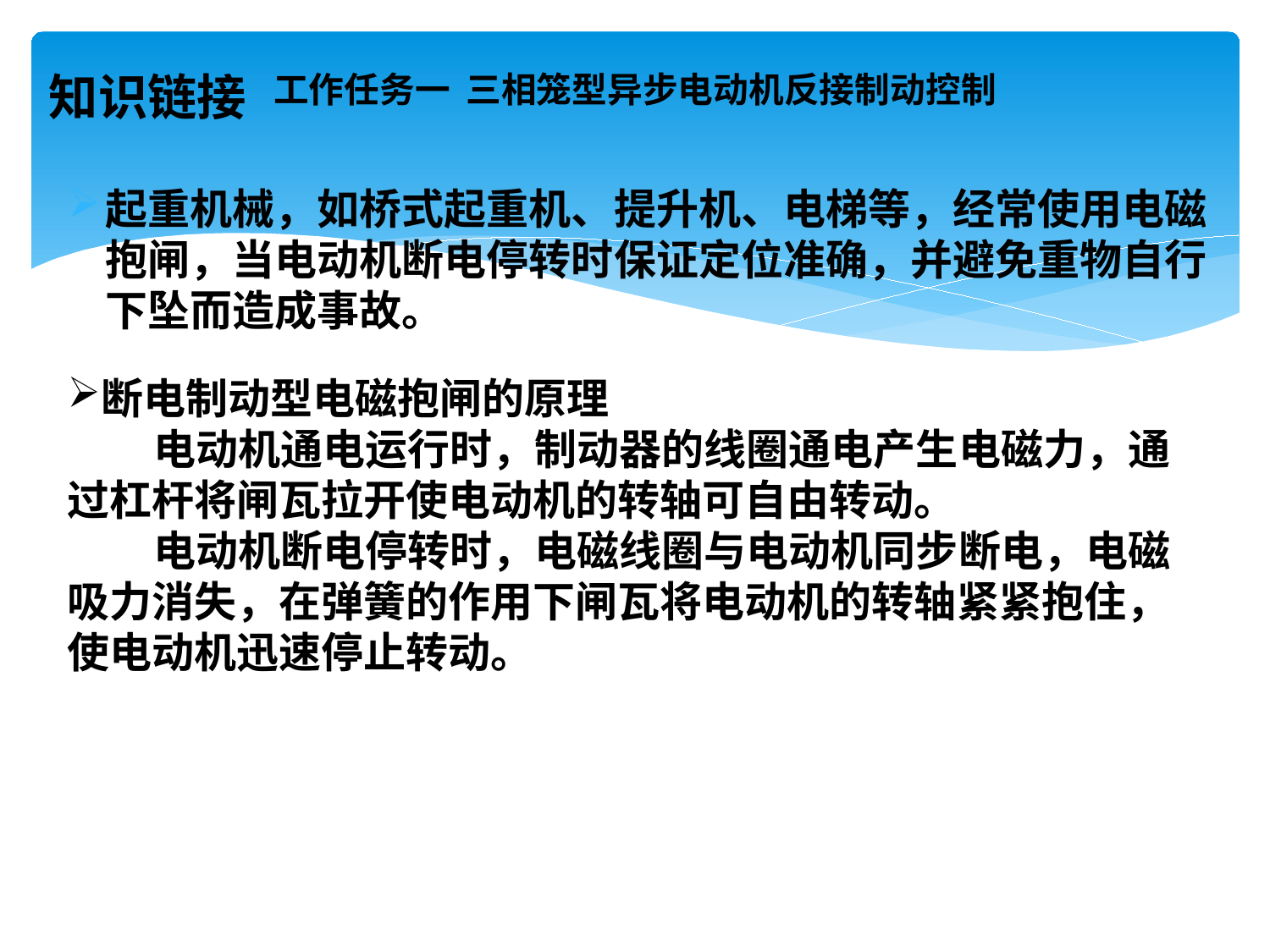

# 工作任务一  三相笼型异步电动机反接制动控制
知识链接
起重机械，如桥式起重机、提升机、电梯等，经常使用电磁抱闸，当电动机断电停转时保证定位准确，并避免重物自行下坠而造成事故。

断电制动型电磁抱闸的原理
        电动机通电运行时，制动器的线圈通电产生电磁力，通过杠杆将闸瓦拉开使电动机的转轴可自由转动。
        电动机断电停转时，电磁线圈与电动机同步断电，电磁吸力消失，在弹簧的作用下闸瓦将电动机的转轴紧紧抱住，使电动机迅速停止转动。